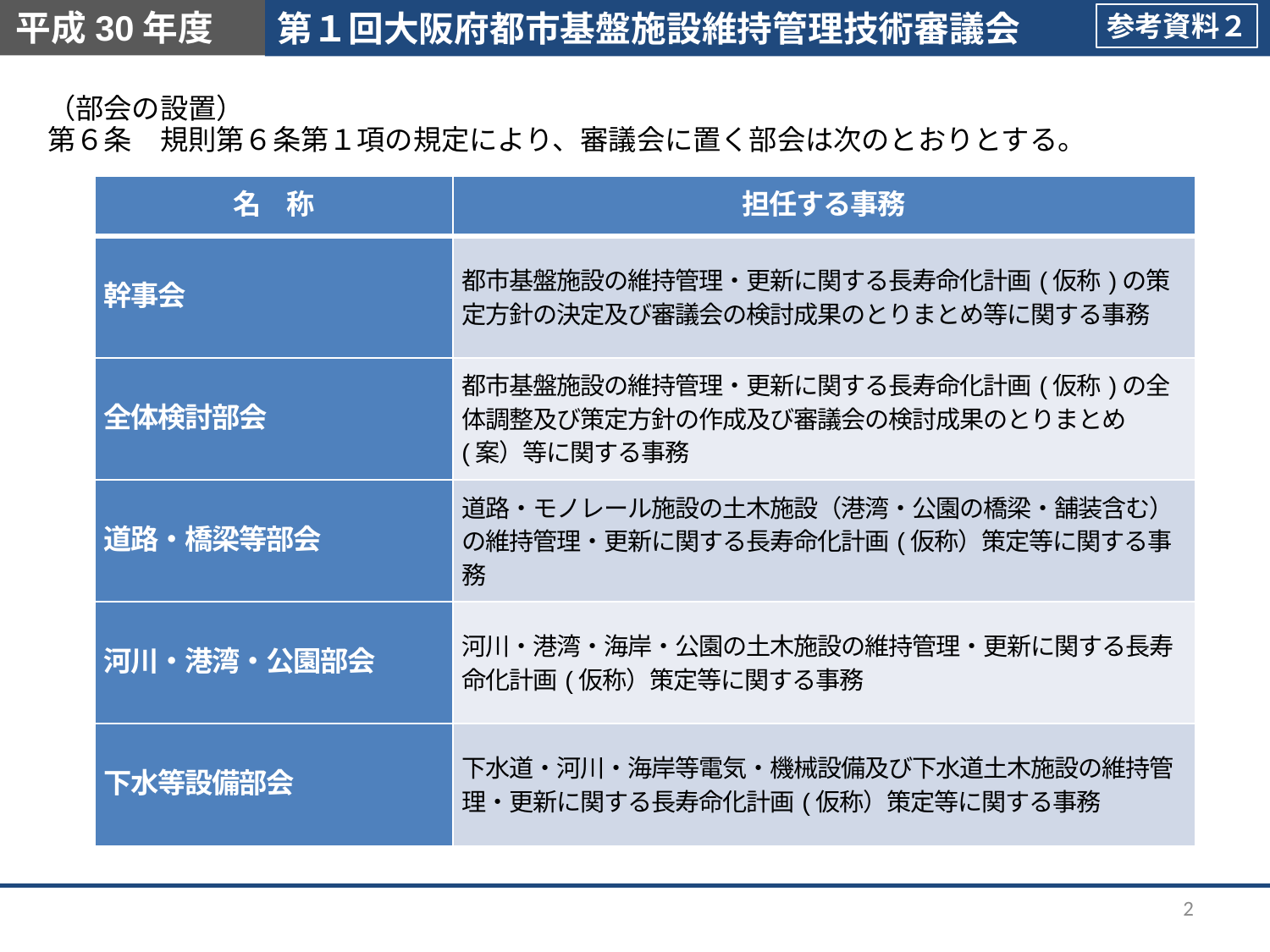

参考資料２
（部会の設置）
第６条　規則第６条第１項の規定により、審議会に置く部会は次のとおりとする。
| 名　称 | 担任する事務 |
| --- | --- |
| 幹事会 | 都市基盤施設の維持管理・更新に関する長寿命化計画(仮称)の策定方針の決定及び審議会の検討成果のとりまとめ等に関する事務 |
| 全体検討部会 | 都市基盤施設の維持管理・更新に関する長寿命化計画(仮称)の全体調整及び策定方針の作成及び審議会の検討成果のとりまとめ(案）等に関する事務 |
| 道路・橋梁等部会 | 道路・モノレール施設の土木施設（港湾・公園の橋梁・舗装含む）の維持管理・更新に関する長寿命化計画(仮称）策定等に関する事務 |
| 河川・港湾・公園部会 | 河川・港湾・海岸・公園の土木施設の維持管理・更新に関する長寿命化計画(仮称）策定等に関する事務 |
| 下水等設備部会 | 下水道・河川・海岸等電気・機械設備及び下水道土木施設の維持管理・更新に関する長寿命化計画(仮称）策定等に関する事務 |
2